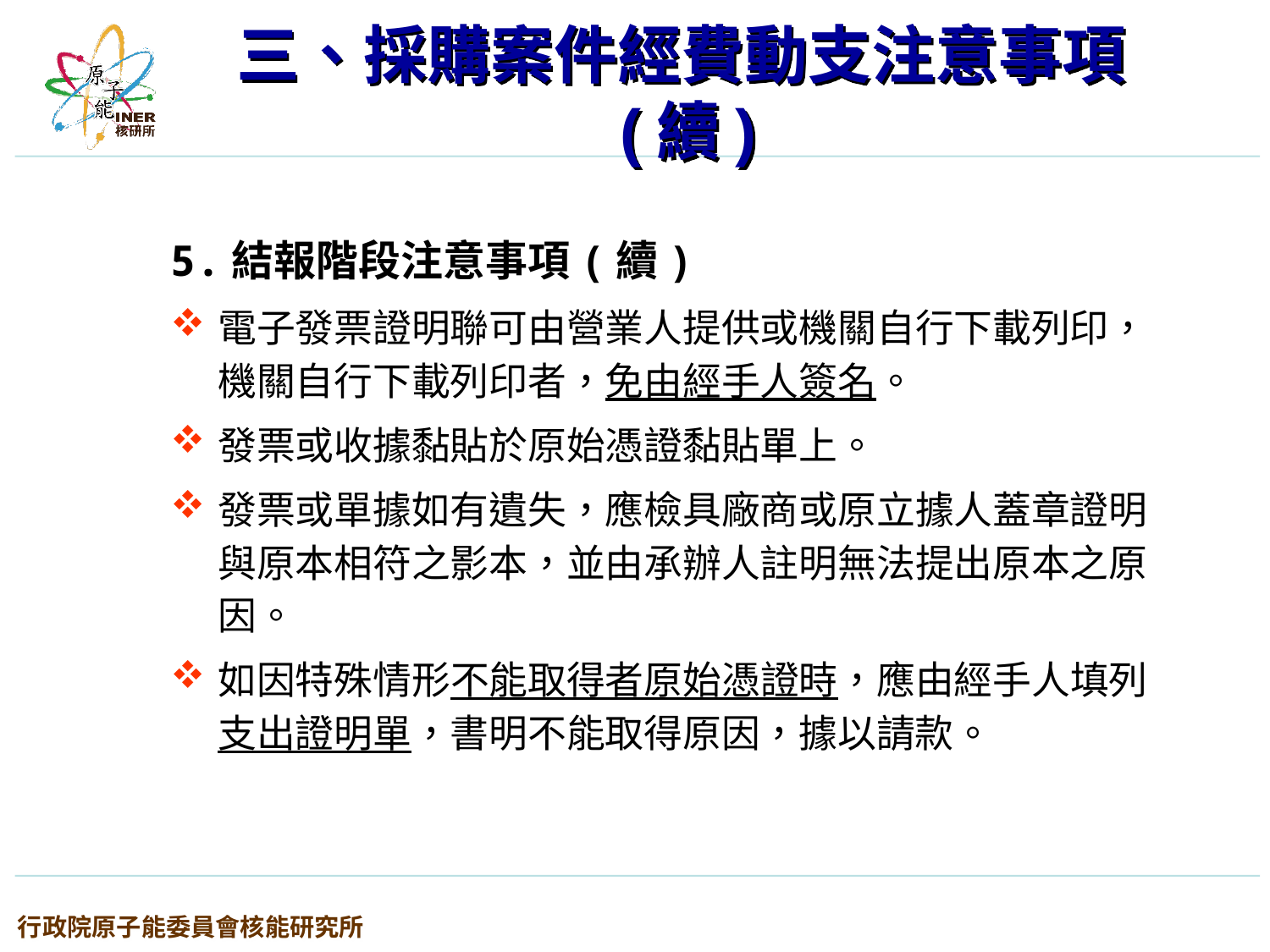

三、採購案件經費動支注意事項(續)
5.結報階段注意事項(續)
電子發票證明聯可由營業人提供或機關自行下載列印，機關自行下載列印者，免由經手人簽名。
發票或收據黏貼於原始憑證黏貼單上。
發票或單據如有遺失，應檢具廠商或原立據人蓋章證明與原本相符之影本，並由承辦人註明無法提出原本之原因。
如因特殊情形不能取得者原始憑證時，應由經手人填列支出證明單，書明不能取得原因，據以請款。